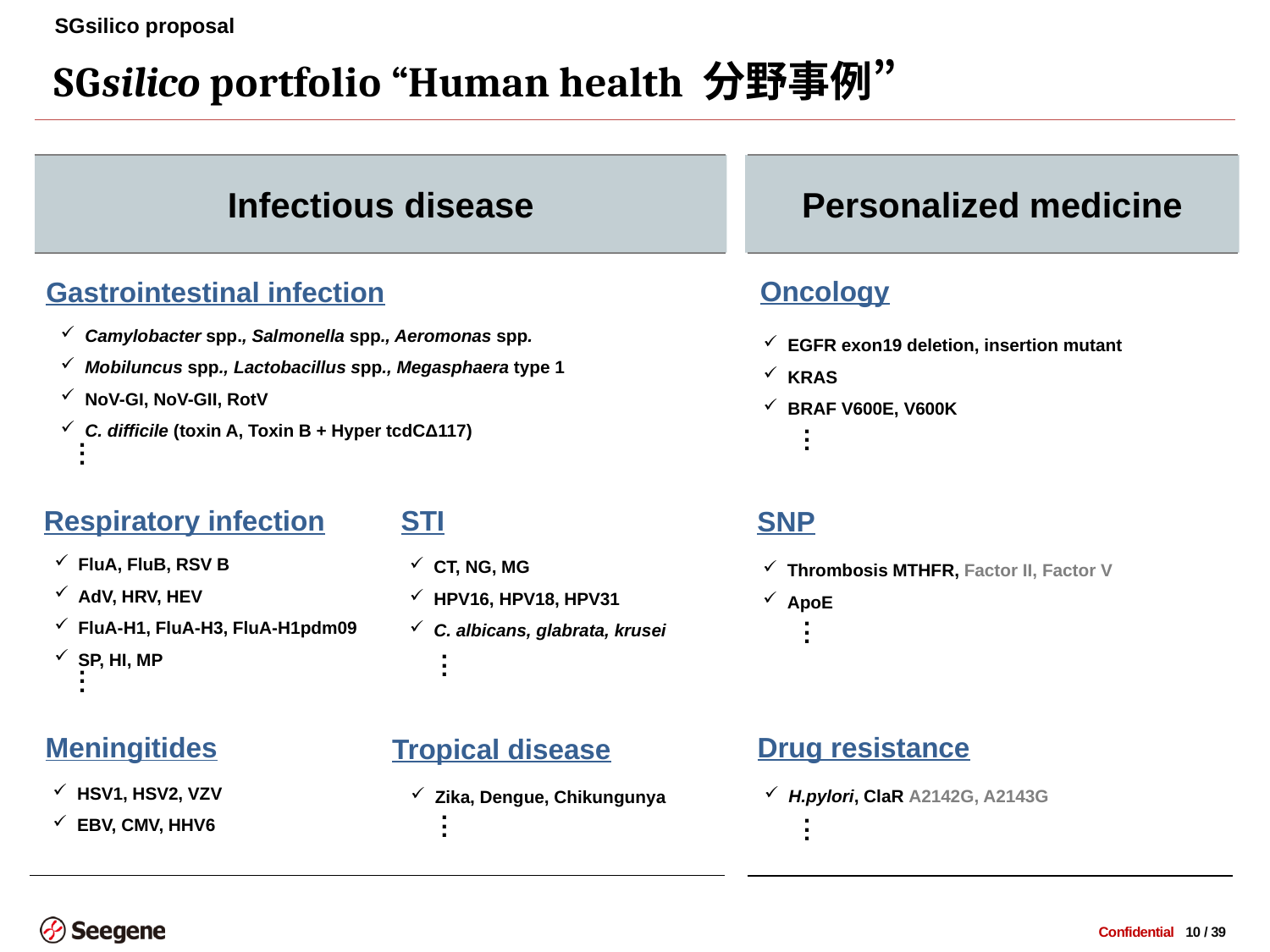

SGsilico proposal
# SGsilico portfolio “Human health 分野事例”
Infectious disease
Personalized medicine
Oncology
Gastrointestinal infection
Camylobacter spp., Salmonella spp., Aeromonas spp.
Mobiluncus spp., Lactobacillus spp., Megasphaera type 1
NoV-GI, NoV-GII, RotV
C. difficile (toxin A, Toxin B + Hyper tcdCΔ117)
EGFR exon19 deletion, insertion mutant
KRAS
BRAF V600E, V600K
.
.
.
.
.
.
Respiratory infection
FluA, FluB, RSV B
AdV, HRV, HEV
FluA-H1, FluA-H3, FluA-H1pdm09
SP, HI, MP
STI
SNP
CT, NG, MG
HPV16, HPV18, HPV31
C. albicans, glabrata, krusei
Thrombosis MTHFR, Factor II, Factor V
ApoE

.
.
.
.
.
.
.
.
.
Drug resistance
Meningitides
HSV1, HSV2, VZV
EBV, CMV, HHV6
Tropical disease
Zika, Dengue, Chikungunya
H.pylori, ClaR A2142G, A2143G

.
.
.
.
.
.